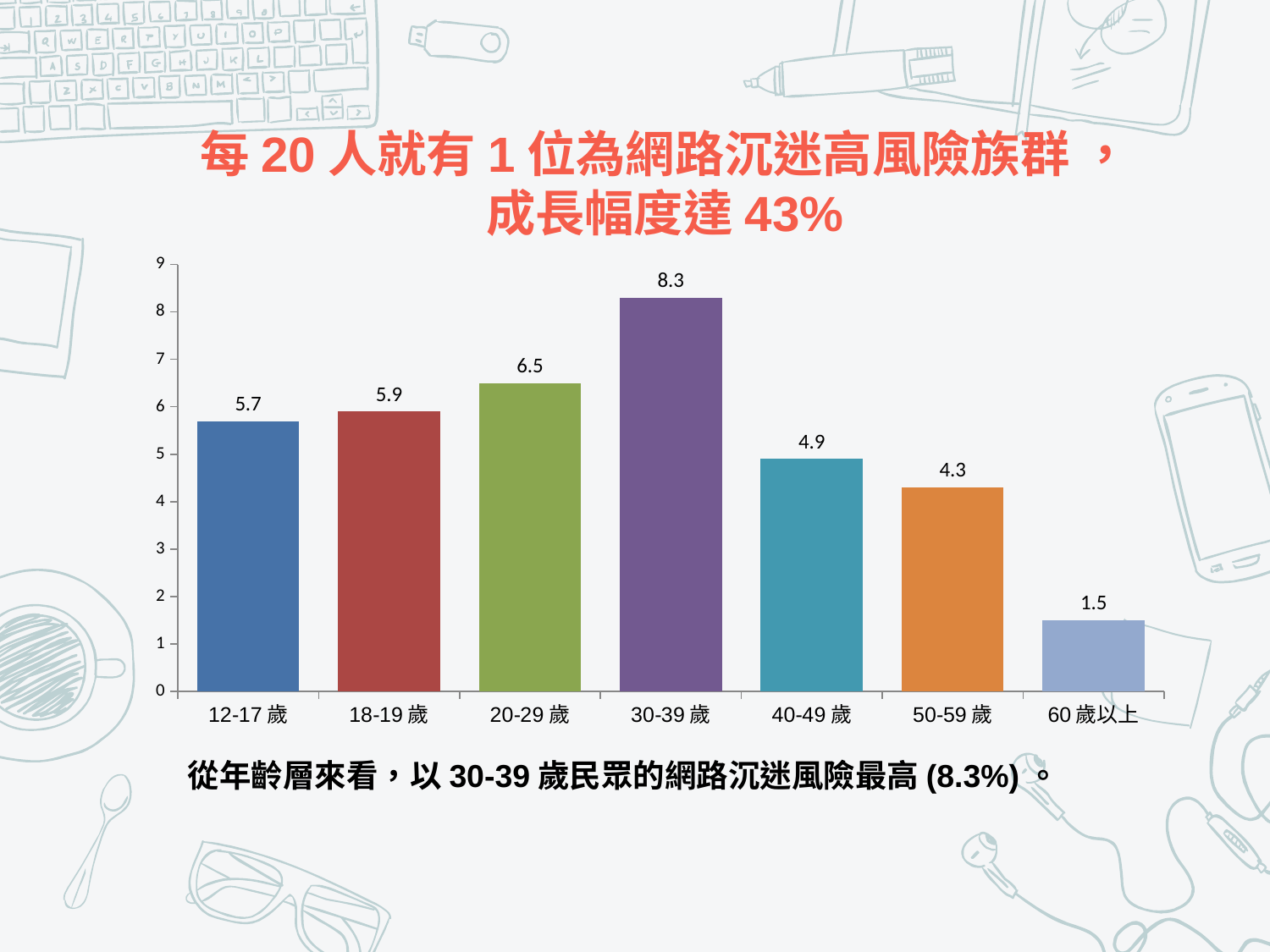

# 每20人就有1位為網路沉迷高風險族群 ，成長幅度達43%

### Chart

| Category |  |
|---|---|
| 12-17歲 | 5.7 |
| 18-19歲 | 5.9 |
| 20-29歲 | 6.5 |
| 30-39歲 | 8.3 |
| 40-49歲 | 4.9 |
| 50-59歲 | 4.3 |
| 60歲以上 | 1.5 |
從年齡層來看，以30-39歲民眾的網路沉迷風險最高(8.3%)。